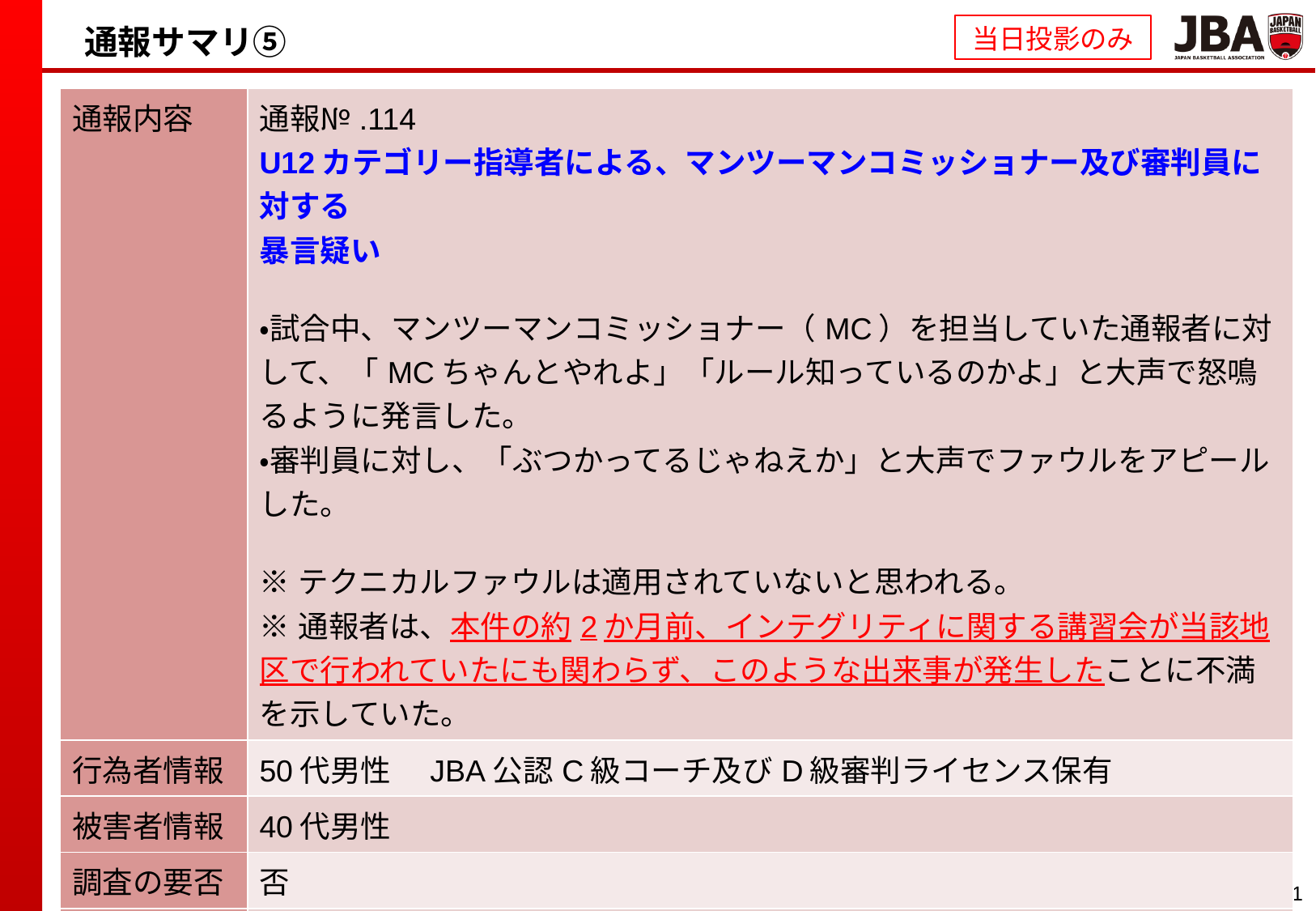

# 通報サマリ⑤
当日投影のみ
| 通報内容 | 通報№.114 U12カテゴリー指導者による、マンツーマンコミッショナー及び審判員に対する 暴言疑い ・試合中、マンツーマンコミッショナー（MC）を担当していた通報者に対して、「MCちゃんとやれよ」「ルール知っているのかよ」と大声で怒鳴るように発言した。 ・審判員に対し、「ぶつかってるじゃねえか」と大声でファウルをアピールした。 ※テクニカルファウルは適用されていないと思われる。 ※通報者は、本件の約2か月前、インテグリティに関する講習会が当該地区で行われていたにも関わらず、このような出来事が発生したことに不満を示していた。 |
| --- | --- |
| 行為者情報 | 50代男性　JBA公認C級コーチ及びD級審判ライセンス保有 |
| 被害者情報 | 40代男性 |
| 調査の要否 | 否 |
| 理由等 | 行為者の発言内容は不適切だが、「バカ」等の人格を直接否定するような発言はなく、被害者が大人であること、証拠も無いことを考慮すると、調査の結果「暴言」等を理由に倫理規程違反が認められる可能性は低い。 |
| 事後対応 | 当該PBAにヒアリングシートを共有し、行為者の指導状況を注視していくよう依頼。 |